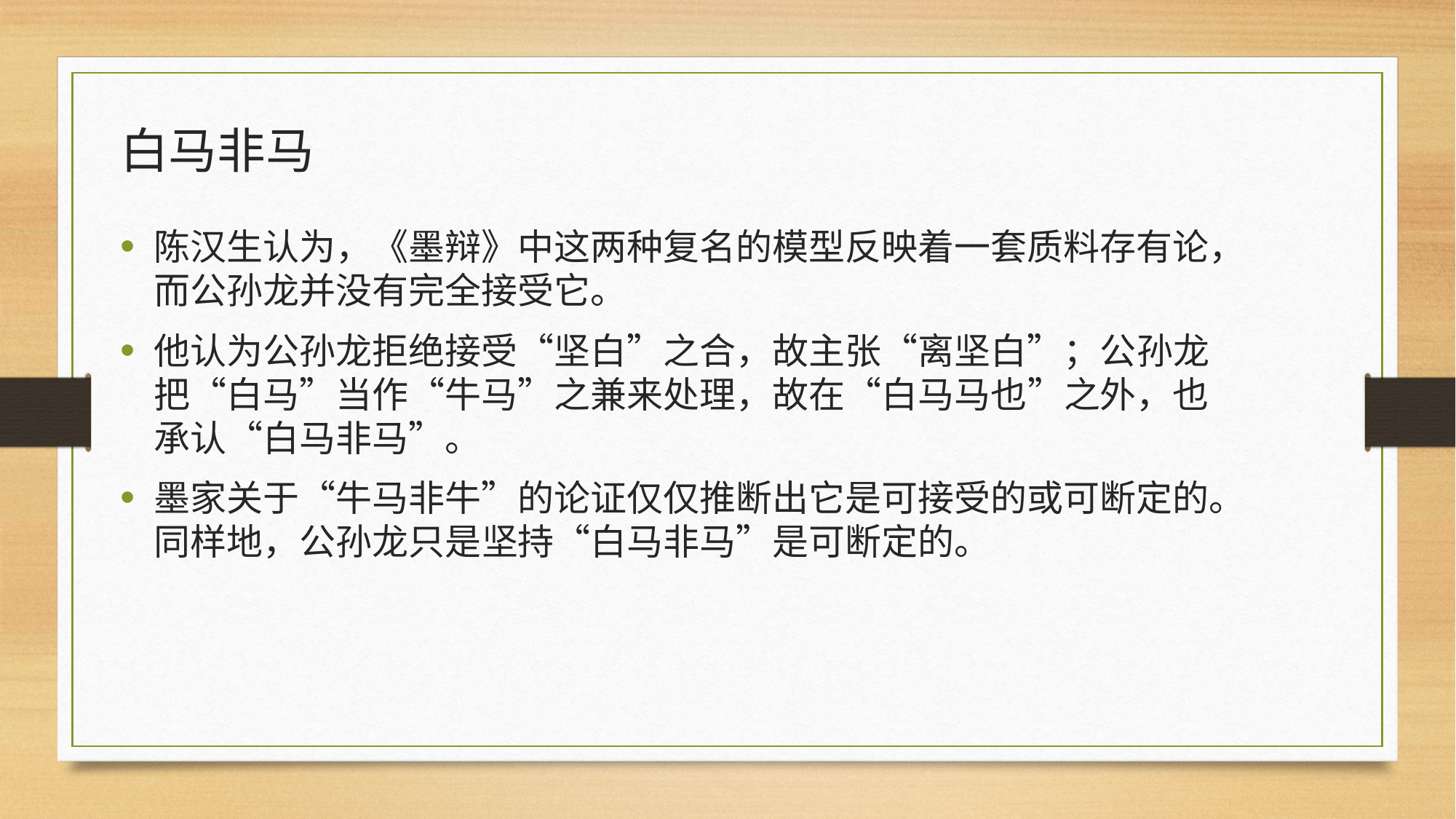

白马非马
陈汉生认为，《墨辩》中这两种复名的模型反映着一套质料存有论，而公孙龙并没有完全接受它。
他认为公孙龙拒绝接受“坚白”之合，故主张“离坚白”；公孙龙把“白马”当作“牛马”之兼来处理，故在“白马马也”之外，也承认“白马非马”。
墨家关于“牛马非牛”的论证仅仅推断出它是可接受的或可断定的。同样地，公孙龙只是坚持“白马非马”是可断定的。